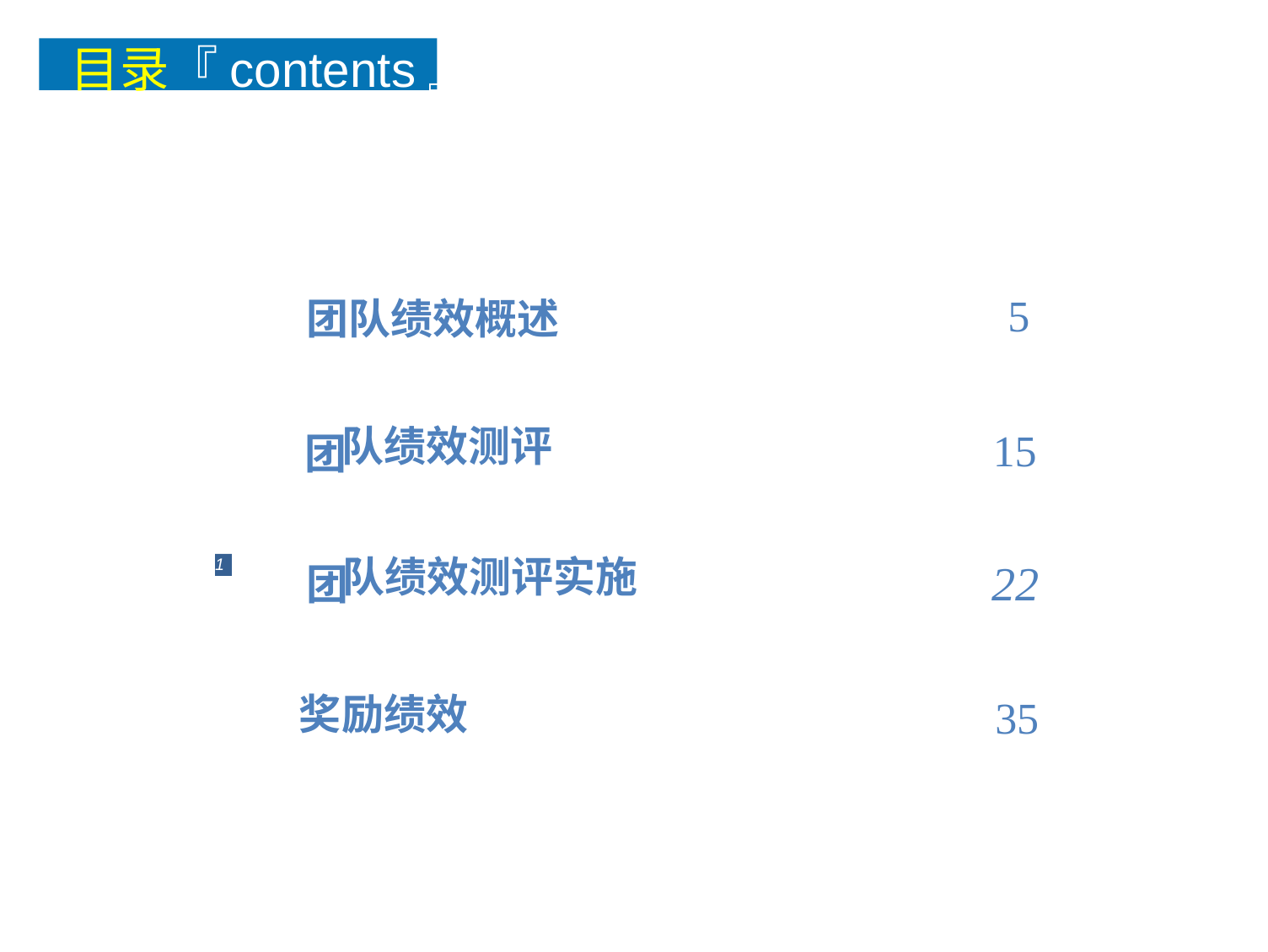

目录『contents』
5
团队绩效概述
队绩效测评
15
团
队绩效测评实施
22
1
团
奖励绩效
35